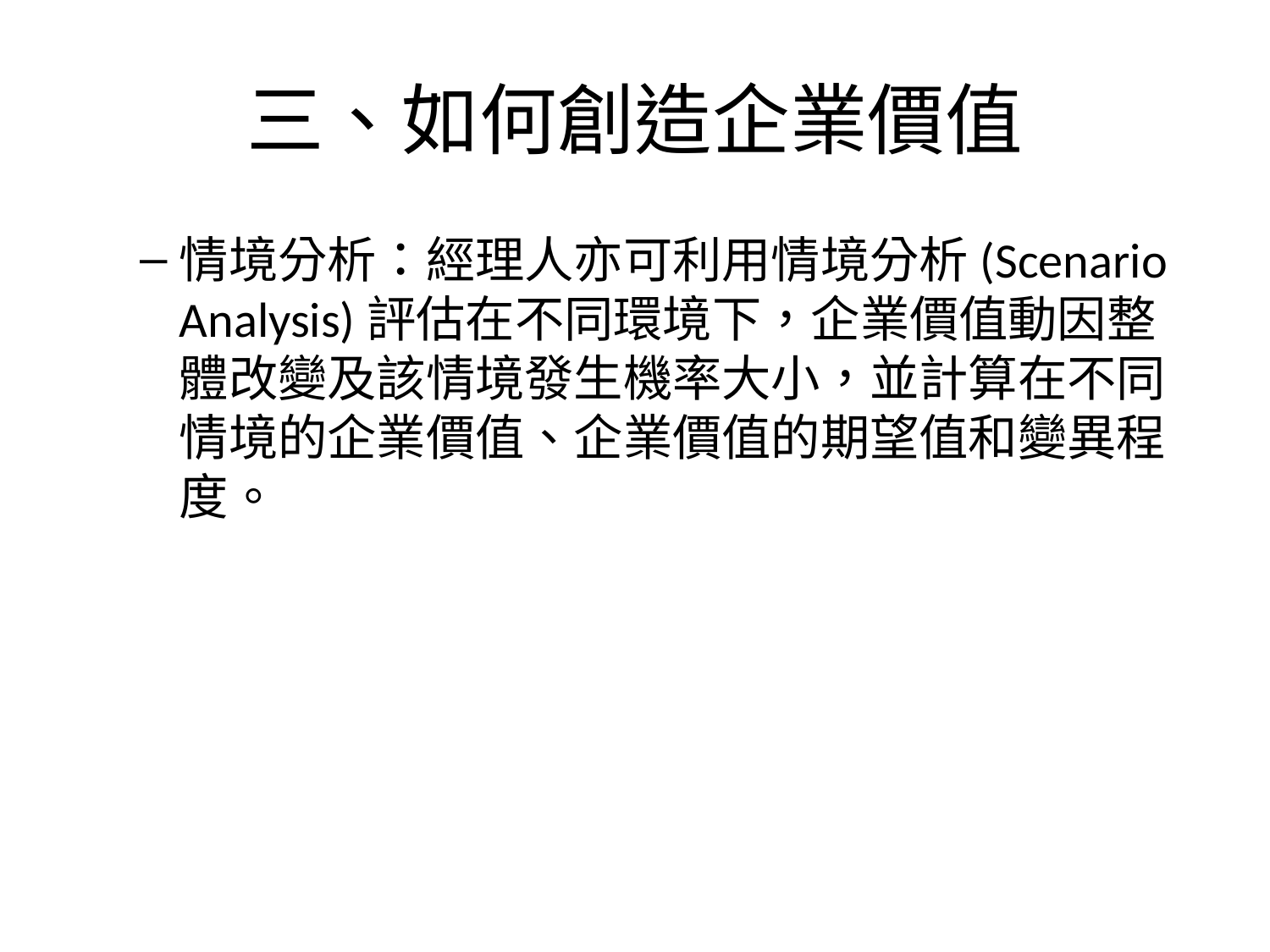

# 三、如何創造企業價值
情境分析：經理人亦可利用情境分析(Scenario Analysis)評估在不同環境下，企業價值動因整體改變及該情境發生機率大小，並計算在不同情境的企業價值、企業價值的期望值和變異程度。